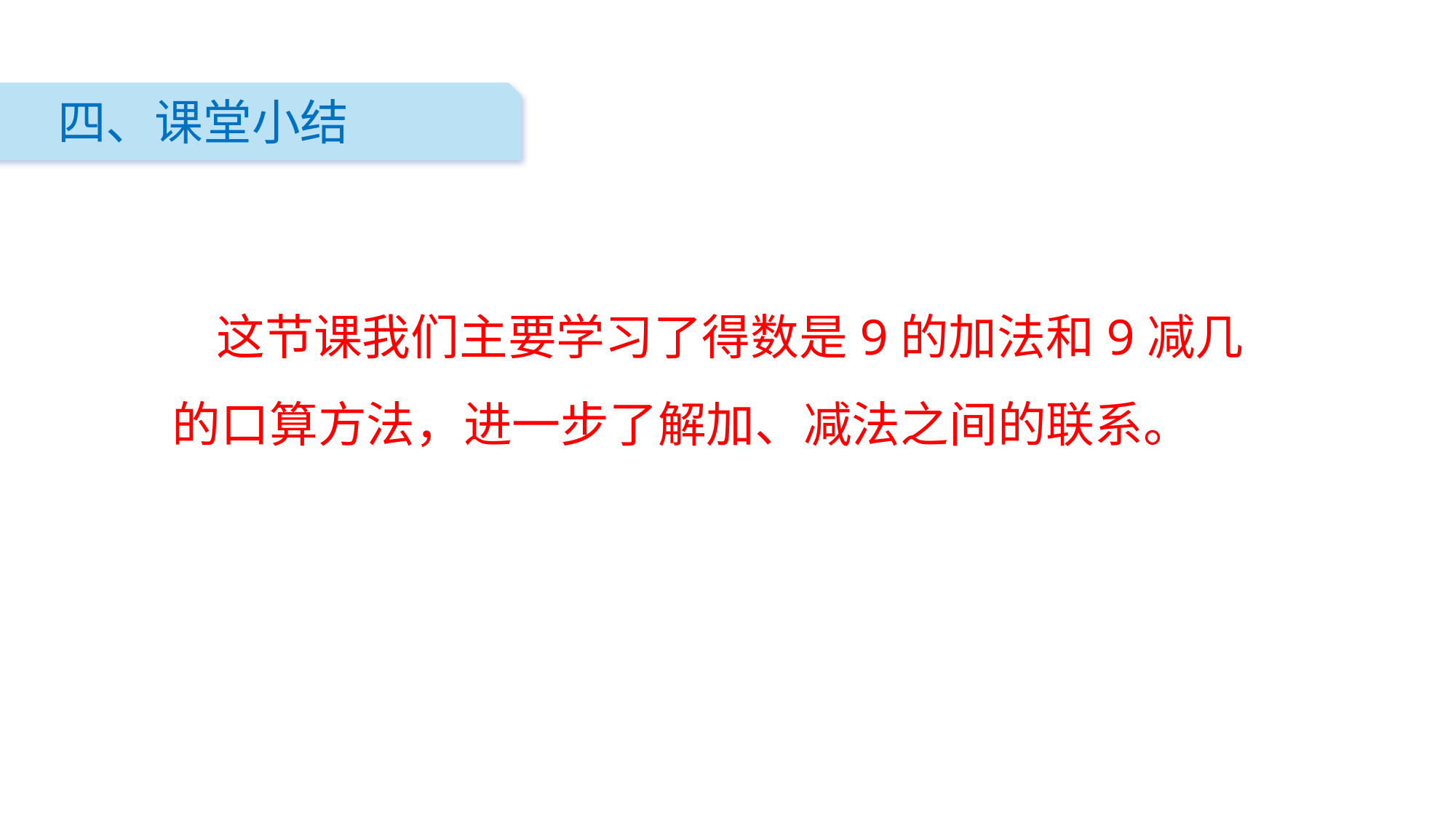

四、课堂小结
   这节课我们主要学习了得数是9的加法和9减几的口算方法，进一步了解加、减法之间的联系。